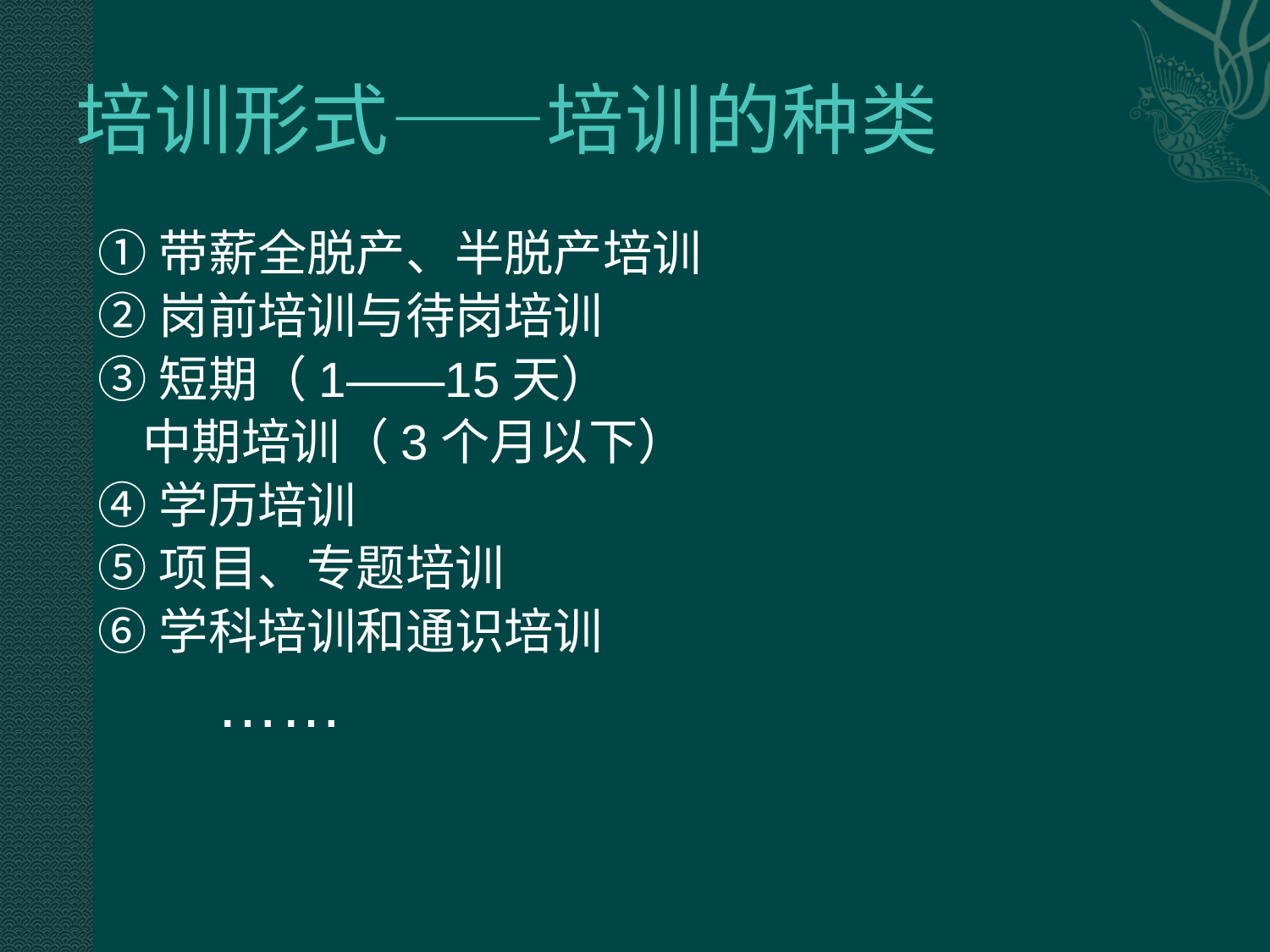

# 培训形式——培训的种类
  ①带薪全脱产、半脱产培训
  ②岗前培训与待岗培训
  ③短期（1——15天）
     中期培训（3个月以下）
  ④学历培训
  ⑤项目、专题培训
  ⑥学科培训和通识培训
        ……